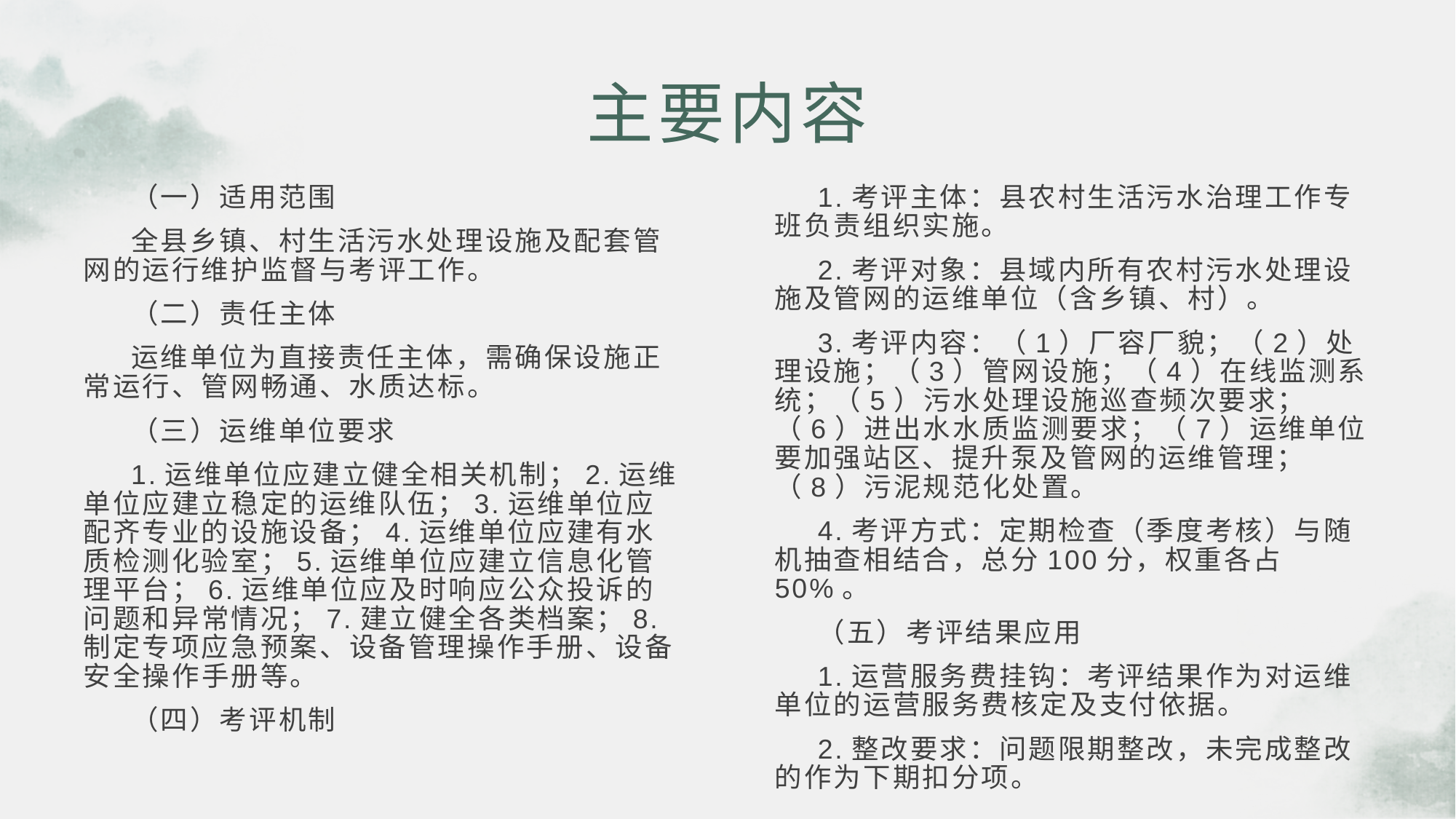

主要内容
（一）适用范围
全县乡镇、村生活污水处理设施及配套管网的运行维护监督与考评工作。
（二）责任主体
运维单位为直接责任主体，需确保设施正常运行、管网畅通、水质达标。
（三）运维单位要求
1.运维单位应建立健全相关机制；2.运维单位应建立稳定的运维队伍；3.运维单位应配齐专业的设施设备；4.运维单位应建有水质检测化验室；5.运维单位应建立信息化管理平台；6.运维单位应及时响应公众投诉的问题和异常情况；7.建立健全各类档案；8.制定专项应急预案、设备管理操作手册、设备安全操作手册等。
（四）考评机制

1.考评主体：县农村生活污水治理工作专班负责组织实施。
2.考评对象：县域内所有农村污水处理设施及管网的运维单位（含乡镇、村）。
3.考评内容：（1）厂容厂貌；（2）处理设施；（3）管网设施；（4）在线监测系统；（5）污水处理设施巡查频次要求；（6）进出水水质监测要求；（7）运维单位要加强站区、提升泵及管网的运维管理；（8）污泥规范化处置。
4.考评方式：定期检查（季度考核）与随机抽查相结合，总分100分，权重各占50%。
（五）考评结果应用
1.运营服务费挂钩：考评结果作为对运维单位的运营服务费核定及支付依据。
2.整改要求：问题限期整改，未完成整改的作为下期扣分项。